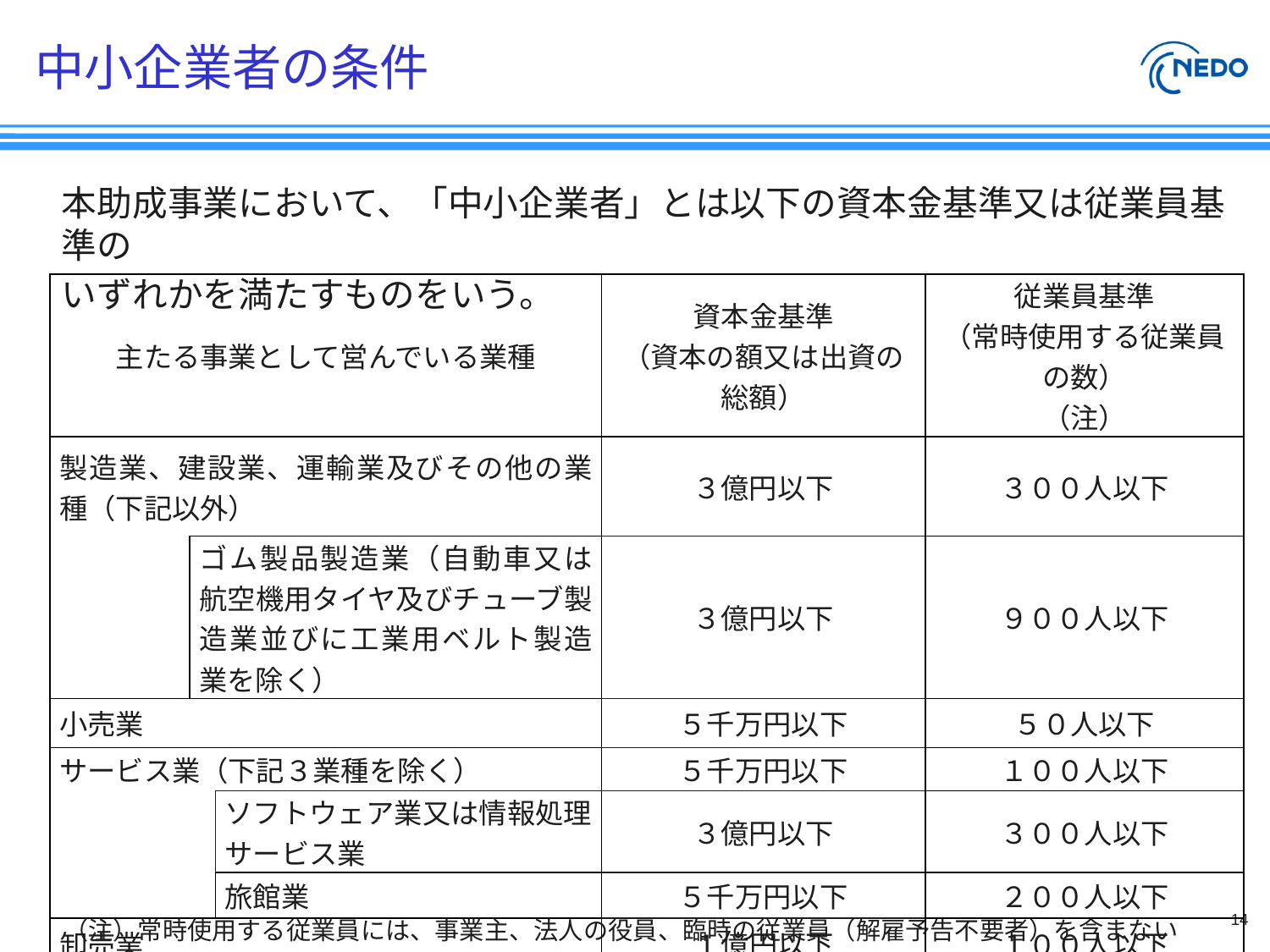

# 中小企業者の条件
本助成事業において、「中小企業者」とは以下の資本金基準又は従業員基準の
いずれかを満たすものをいう。
| 主たる事業として営んでいる業種 |  |  | 資本金基準 （資本の額又は出資の総額） | 従業員基準 （常時使用する従業員の数） （注） |
| --- | --- | --- | --- | --- |
| 製造業、建設業、運輸業及びその他の業種（下記以外） |  |  | ３億円以下 | ３００人以下 |
|  | ゴム製品製造業（自動車又は航空機用タイヤ及びチューブ製造業並びに工業用ベルト製造業を除く） |  | ３億円以下 | ９００人以下 |
| 小売業 |  |  | ５千万円以下 | ５０人以下 |
| サービス業（下記３業種を除く） |  |  | ５千万円以下 | １００人以下 |
|  |  | ソフトウェア業又は情報処理サービス業 | ３億円以下 | ３００人以下 |
|  |  | 旅館業 | ５千万円以下 | ２００人以下 |
| 卸売業 |  |  | １億円以下 | １００人以下 |
14
（注）常時使用する従業員には、事業主、法人の役員、臨時の従業員（解雇予告不要者）を含まない